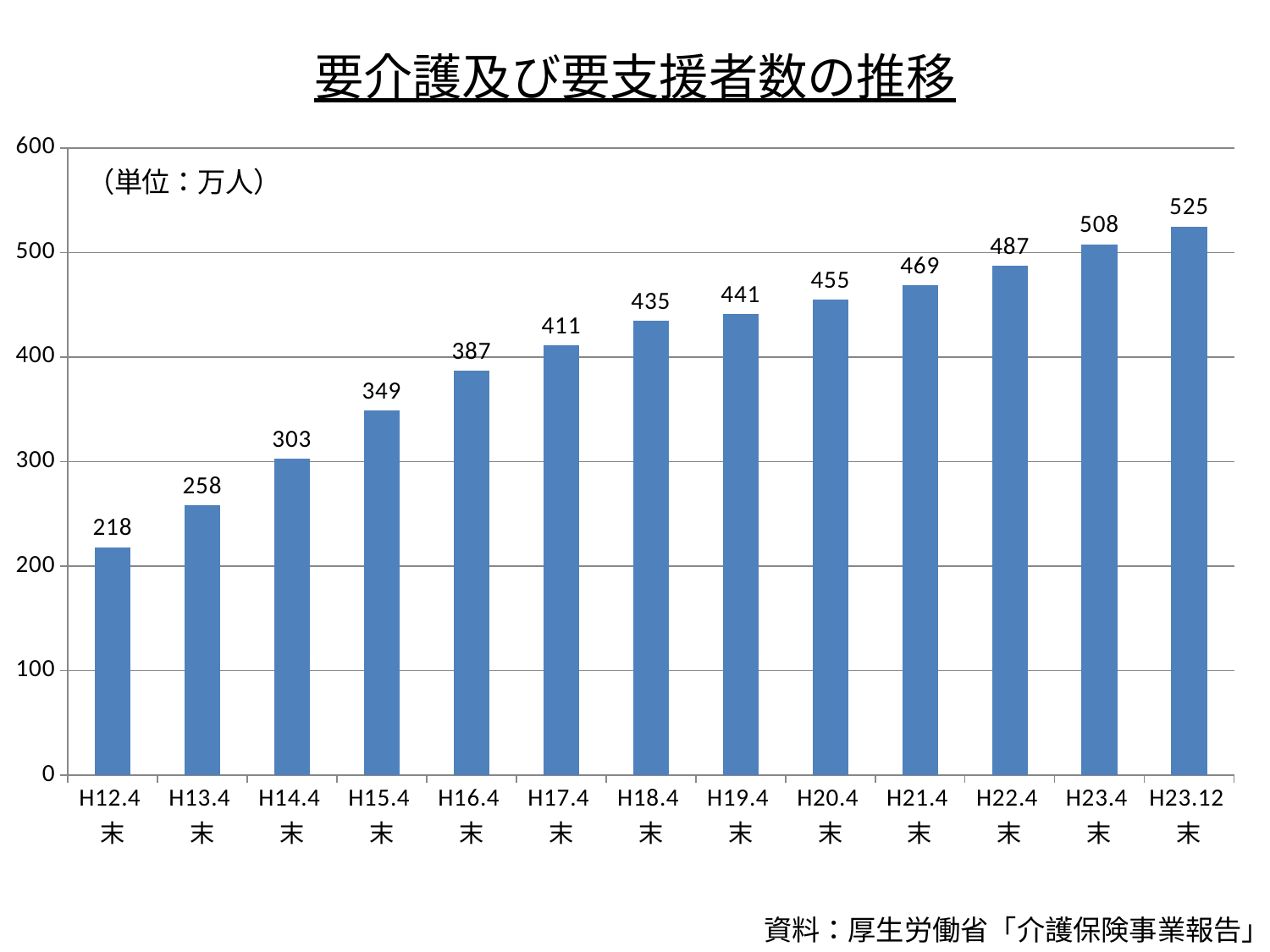

# 要介護及び要支援者数の推移

### Chart

| Category | 要介護及び要支援認定者数 |
|---|---|
| H12.4末 | 218.0 |
| H13.4末 | 258.0 |
| H14.4末 | 303.0 |
| H15.4末 | 349.0 |
| H16.4末 | 387.0 |
| H17.4末 | 411.0 |
| H18.4末 | 435.0 |
| H19.4末 | 441.0 |
| H20.4末 | 455.0 |
| H21.4末 | 469.0 |
| H22.4末 | 487.0 |
| H23.4末 | 508.0 |
| H23.12末 | 525.0 |
資料：厚生労働省「介護保険事業報告」